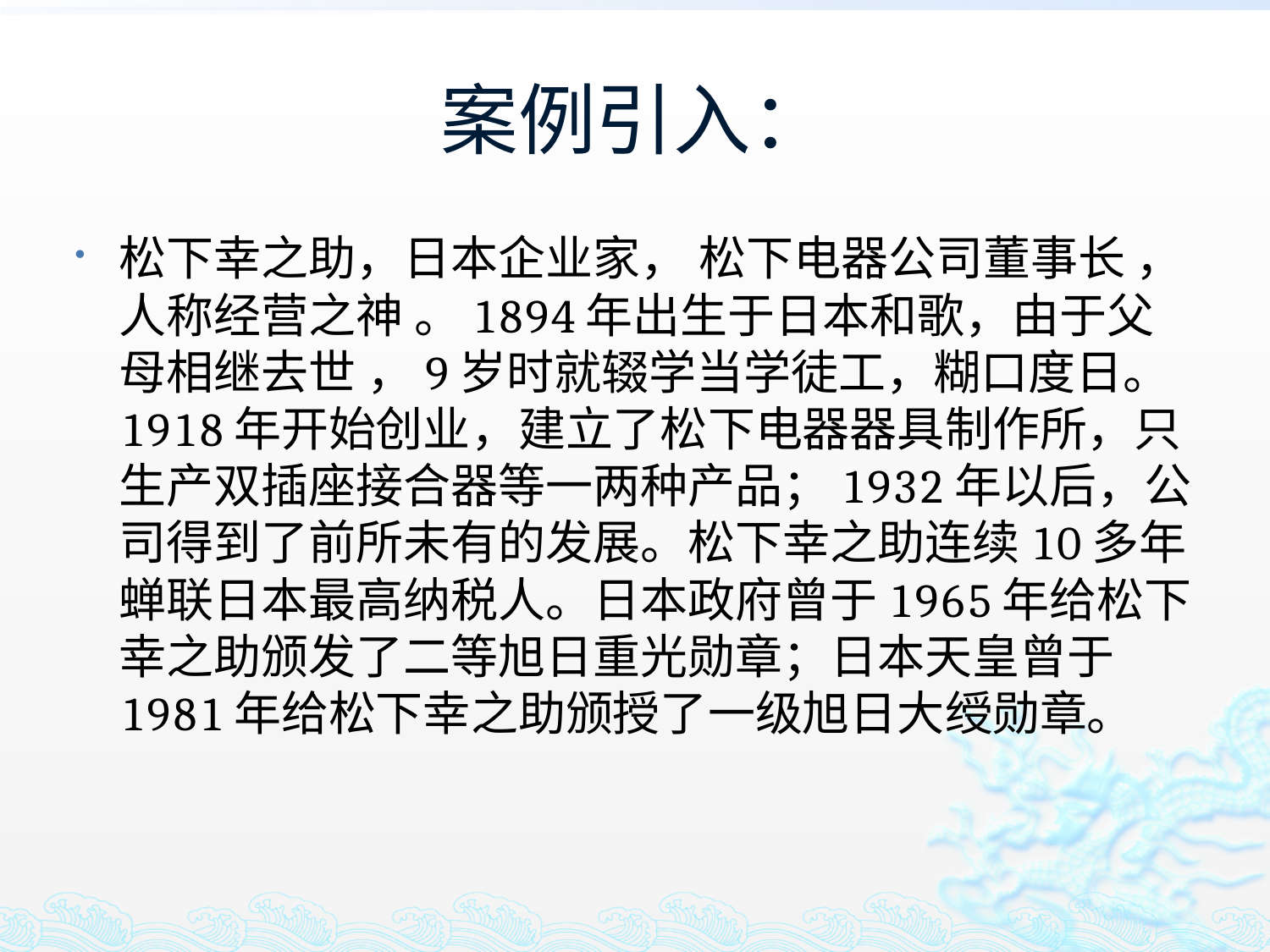

# 案例引入：
松下幸之助，日本企业家， 松下电器公司董事长 ，人称经营之神 。1894年出生于日本和歌，由于父母相继去世 ，9岁时就辍学当学徒工，糊口度日。1918年开始创业，建立了松下电器器具制作所，只生产双插座接合器等一两种产品；1932年以后，公司得到了前所未有的发展。松下幸之助连续10多年蝉联日本最高纳税人。日本政府曾于1965年给松下幸之助颁发了二等旭日重光勋章；日本天皇曾于1981年给松下幸之助颁授了一级旭日大绶勋章。